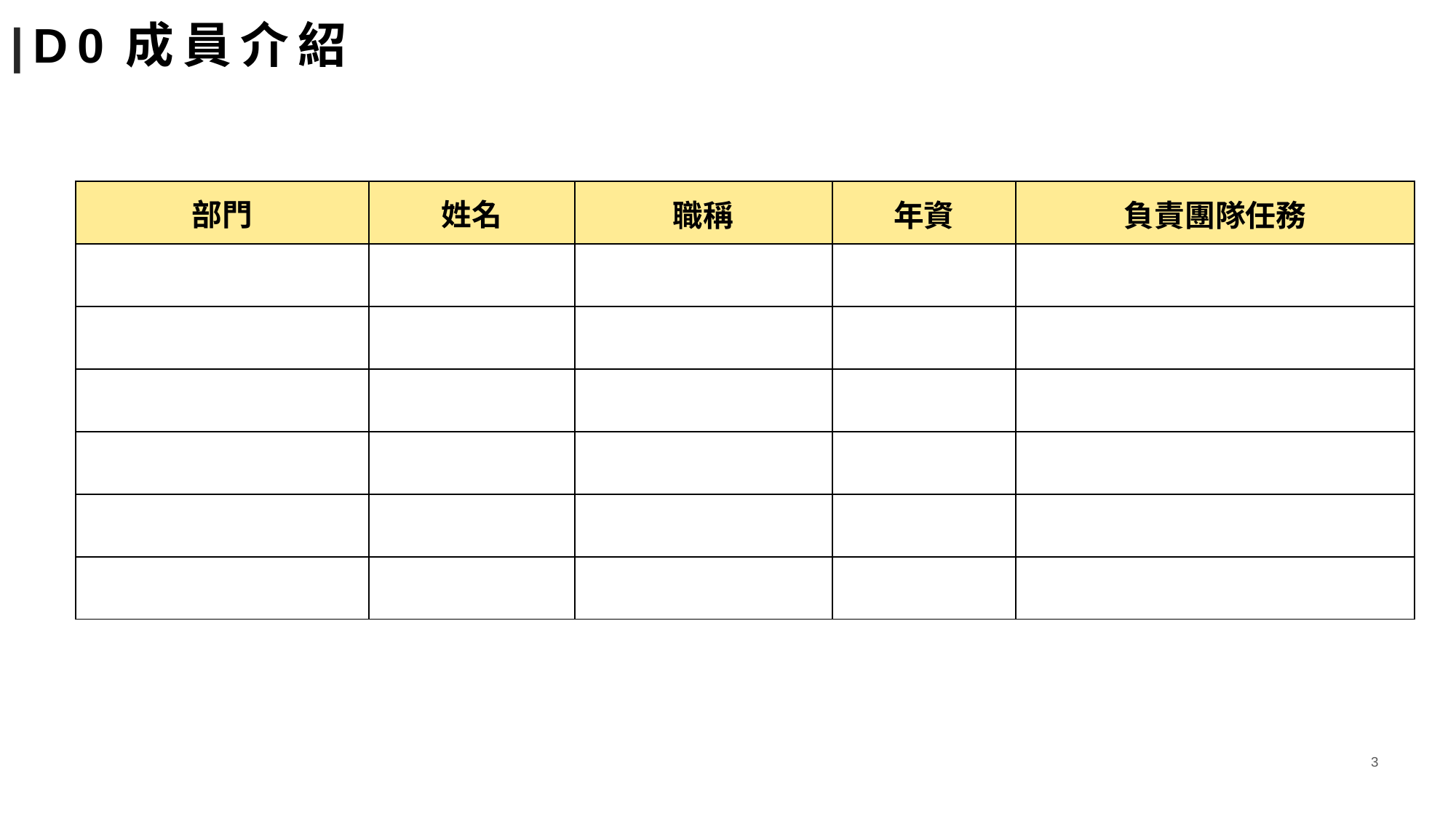

# |D0成員介紹
| 部門 | 姓名 | 職稱 | 年資 | 負責團隊任務 |
| --- | --- | --- | --- | --- |
|  |  |  |  |  |
|  |  |  |  |  |
|  |  |  |  |  |
|  |  |  |  |  |
|  |  |  |  |  |
|  |  |  |  |  |